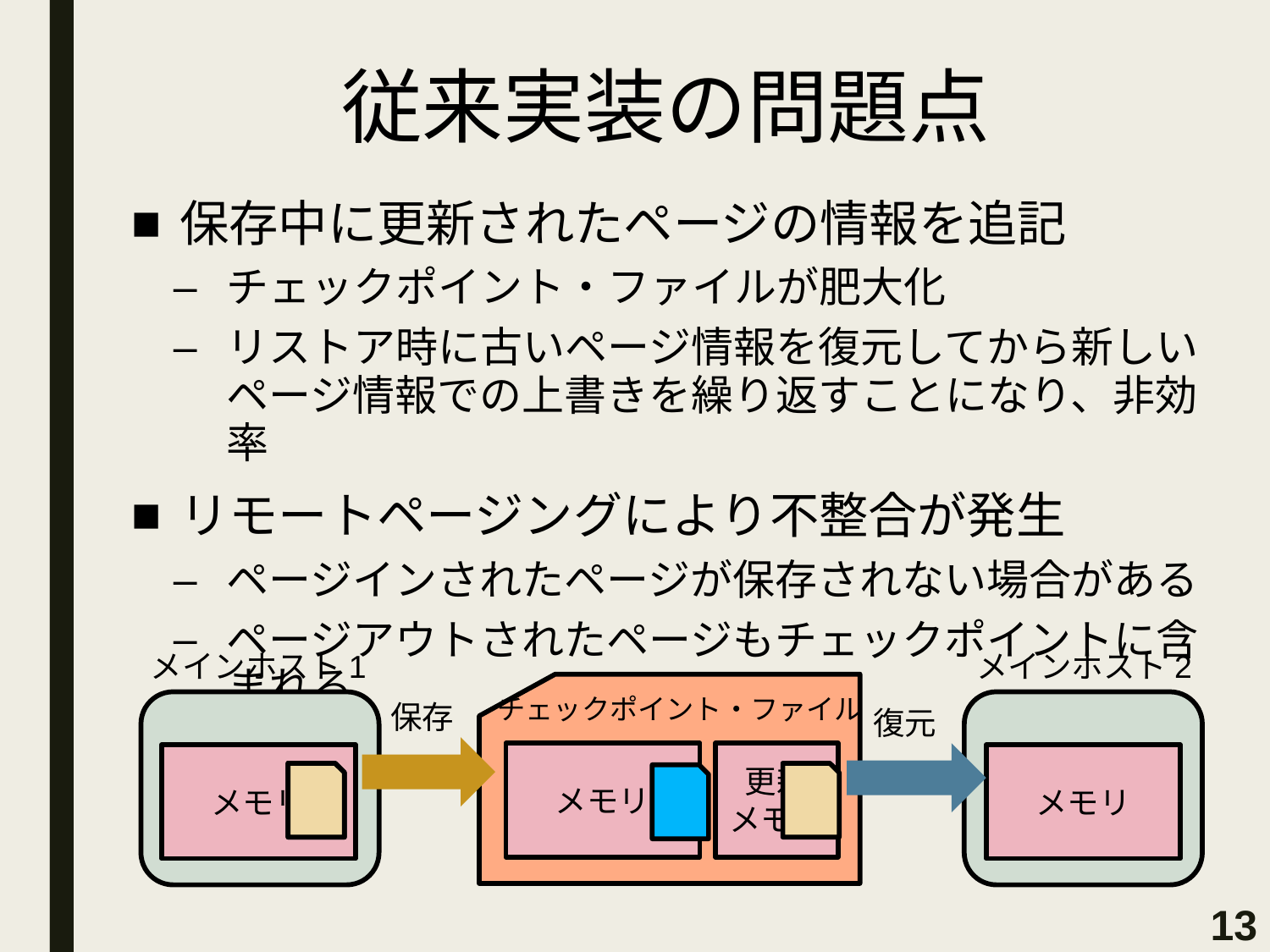

# 従来実装の問題点
保存中に更新されたページの情報を追記
チェックポイント・ファイルが肥大化
リストア時に古いページ情報を復元してから新しいページ情報での上書きを繰り返すことになり、非効率
リモートページングにより不整合が発生
ページインされたページが保存されない場合がある
ページアウトされたページもチェックポイントに含まれる
メインホスト1
メインホスト2

チェックポイント・ファイル
保存

復元

メモリ
更新
メモリ

メモリ
メモリ

13